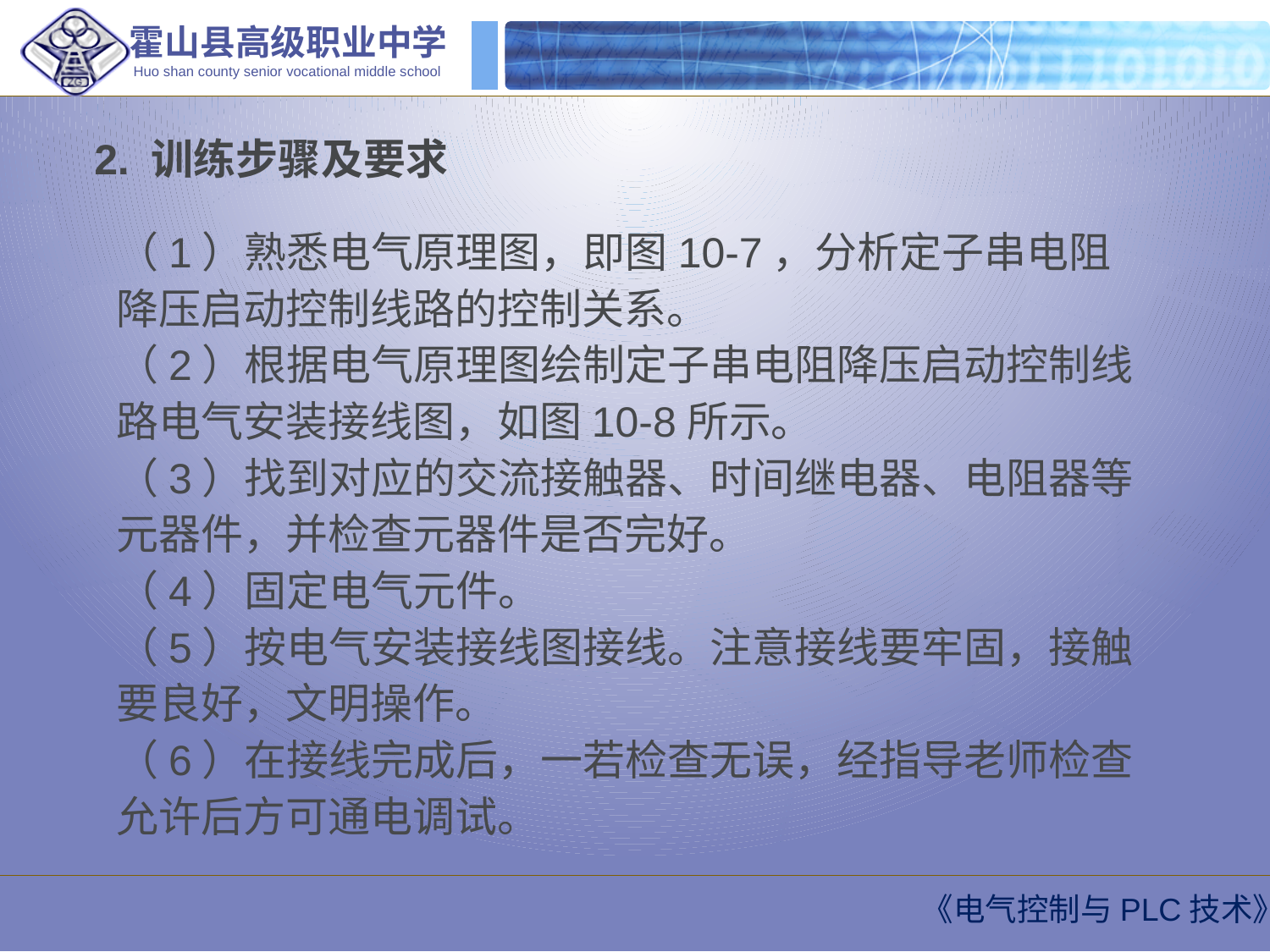

2. 训练步骤及要求
（1）熟悉电气原理图，即图10-7，分析定子串电阻降压启动控制线路的控制关系。
（2）根据电气原理图绘制定子串电阻降压启动控制线路电气安装接线图，如图10-8所示。
（3）找到对应的交流接触器、时间继电器、电阻器等元器件，并检查元器件是否完好。
（4）固定电气元件。
（5）按电气安装接线图接线。注意接线要牢固，接触要良好，文明操作。
（6）在接线完成后，一若检查无误，经指导老师检查允许后方可通电调试。